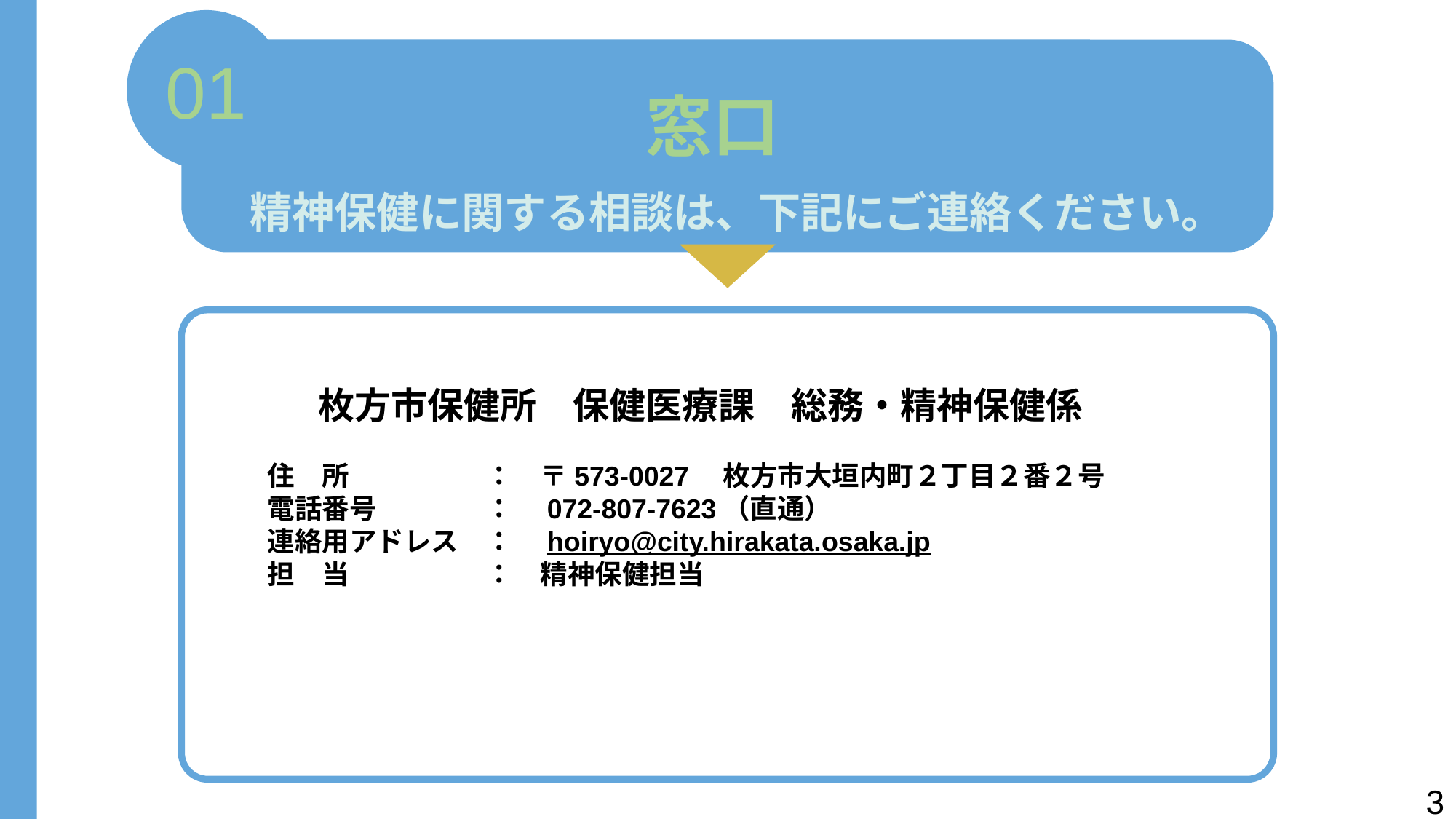

01

窓口
精神保健に関する相談は、下記にご連絡ください。

枚方市保健所　保健医療課　総務・精神保健係
　　
　　住　所　　　　　：　〒573-0027　枚方市大垣内町２丁目２番２号
　　電話番号　　　　：　072-807-7623（直通）
　　連絡用アドレス　：　hoiryo@city.hirakata.osaka.jp
　　担　当　　　　　：　精神保健担当